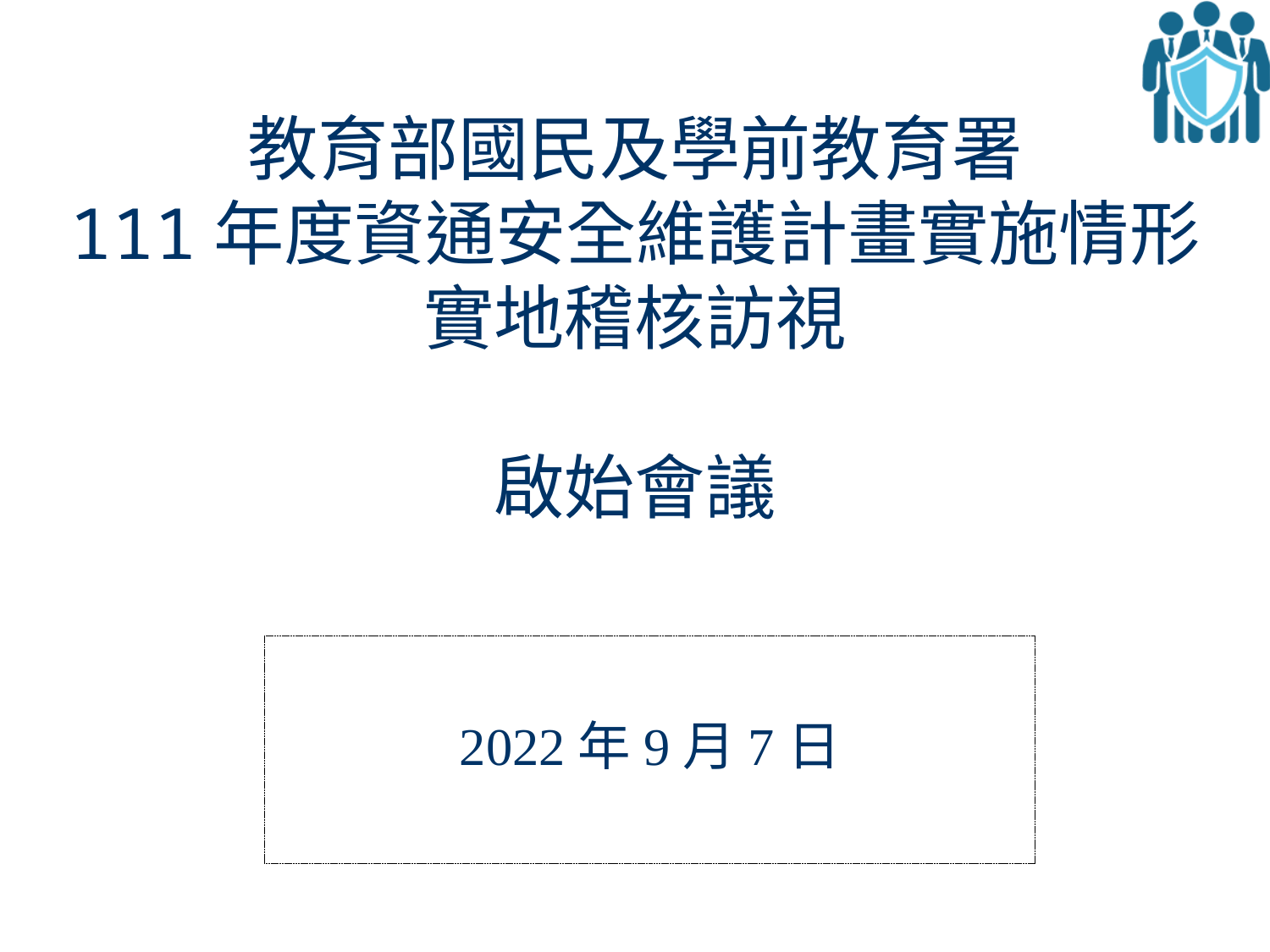

# 教育部國民及學前教育署 111年度資通安全維護計畫實施情形 實地稽核訪視 啟始會議
2022年9月7日